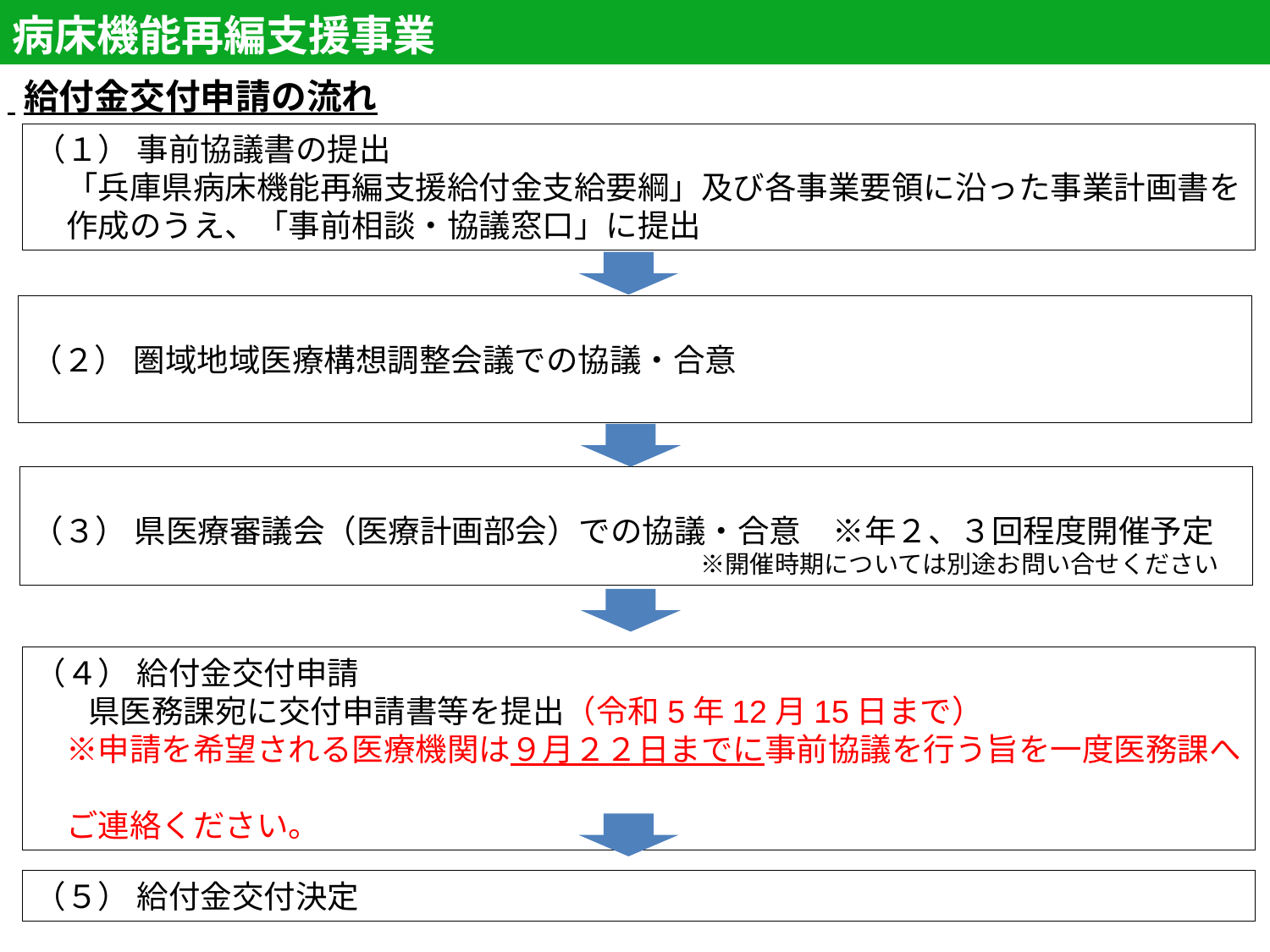

病床機能再編支援事業
 給付金交付申請の流れ
（１） 事前協議書の提出
　「兵庫県病床機能再編支援給付金支給要綱」及び各事業要領に沿った事業計画書を
　作成のうえ、「事前相談・協議窓口」に提出

（２） 圏域地域医療構想調整会議での協議・合意

（３） 県医療審議会（医療計画部会）での協議・合意　※年２、３回程度開催予定
　　　　　　　　　　　　　　　　　　　　　　　　　　　※開催時期については別途お問い合せください

（４） 給付金交付申請
  　県医務課宛に交付申請書等を提出（令和5年12月15日まで）
　※申請を希望される医療機関は９月２２日までに事前協議を行う旨を一度医務課へ
　ご連絡ください。

（５） 給付金交付決定